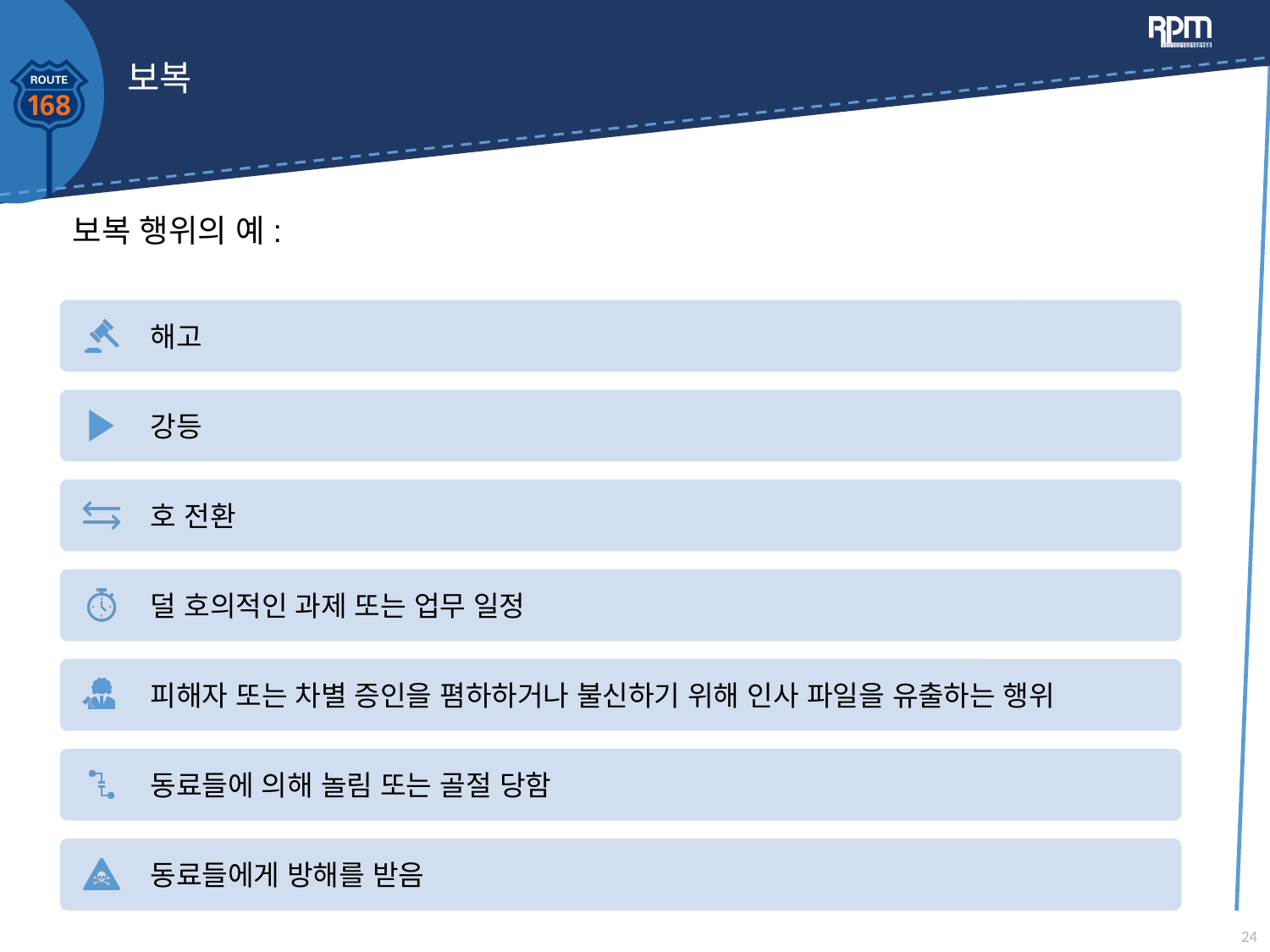

# 보복
보복 행위의 예:
해고
강등
호 전환
덜 호의적인 과제 또는 업무 일정
피해자 또는 차별 증인을 폄하하거나 불신하기 위해 인사 파일을 유출하는 행위
동료들에 의해 놀림 또는 골절 당함
동료들에게 방해를 받음
24